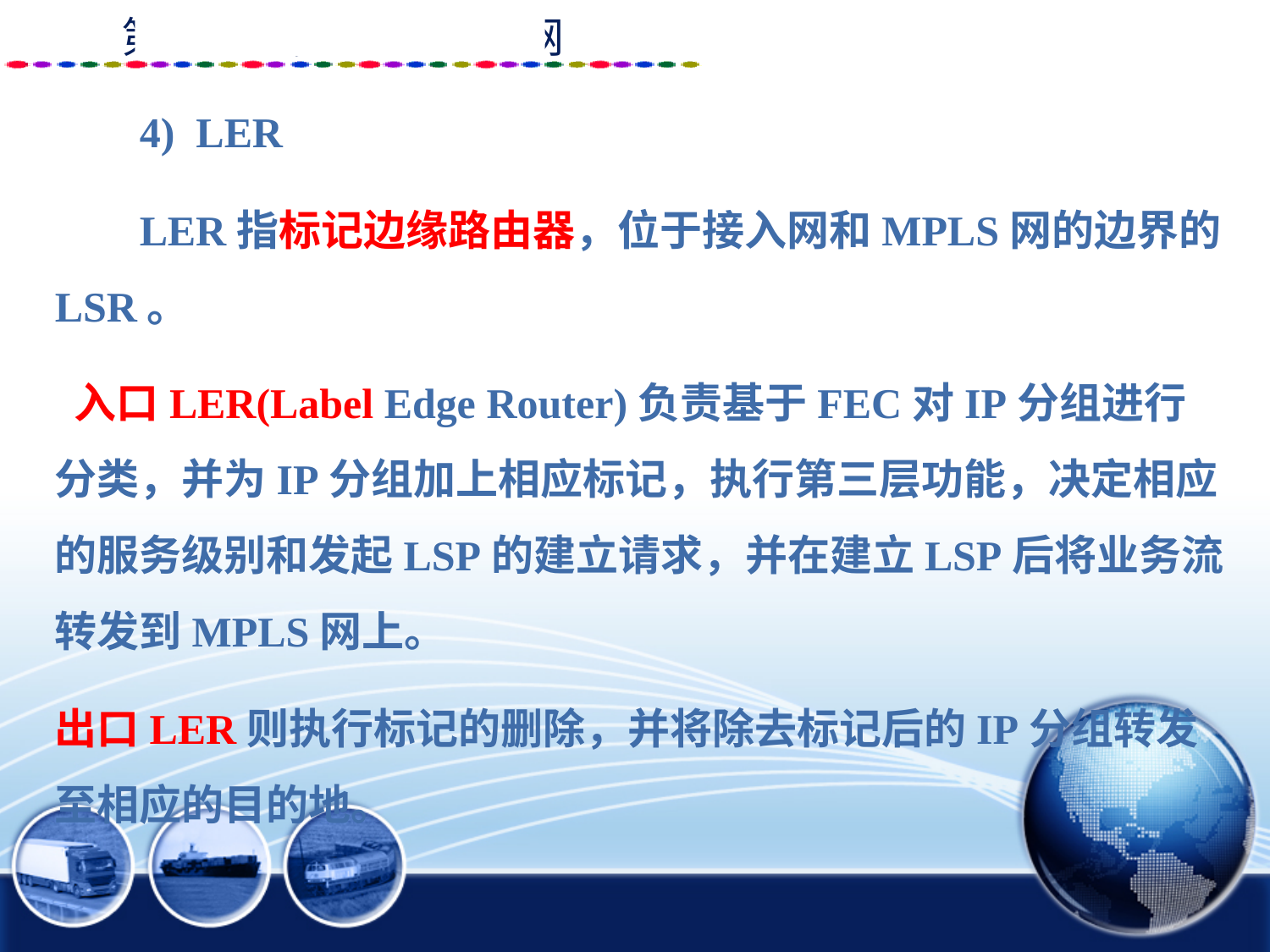

4)  LER
        LER指标记边缘路由器，位于接入网和MPLS网的边界的LSR。
 入口LER(Label Edge Router)负责基于FEC对IP分组进行分类，并为IP分组加上相应标记，执行第三层功能，决定相应的服务级别和发起LSP的建立请求，并在建立LSP后将业务流转发到MPLS网上。
出口LER则执行标记的删除，并将除去标记后的IP分组转发至相应的目的地。